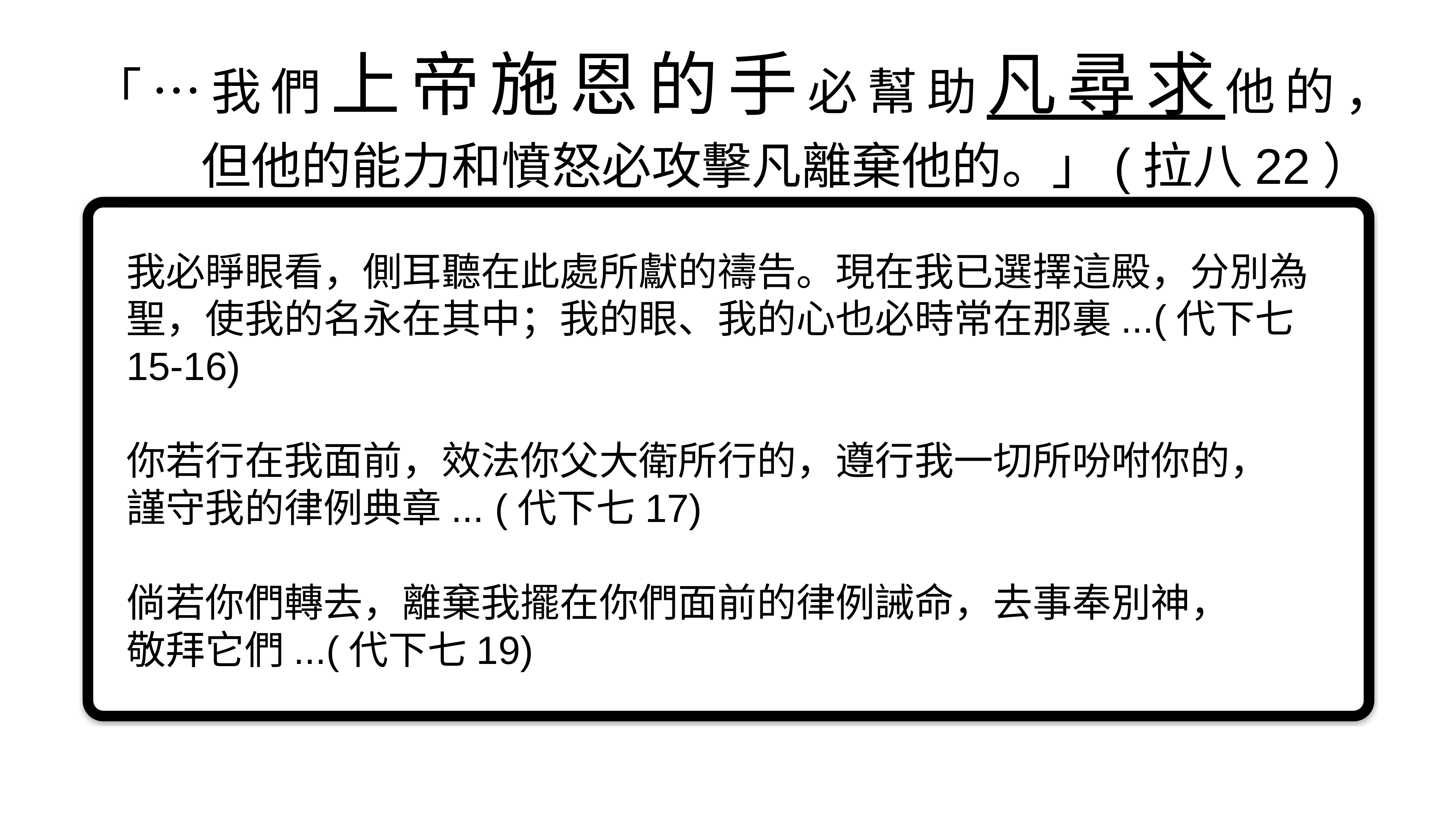

「…我們上帝施恩的手必幫助凡尋求他的，
		但他的能力和憤怒必攻擊凡離棄他的。」(拉八22）
我必睜眼看，側耳聽在此處所獻的禱告。現在我已選擇這殿，分別為聖，使我的名永在其中；我的眼、我的心也必時常在那裏...(代下七15-16)

你若行在我面前，效法你父大衛所行的，遵行我一切所吩咐你的，
謹守我的律例典章... (代下七17)

倘若你們轉去，離棄我擺在你們面前的律例誡命，去事奉別神，
敬拜它們...(代下七19)